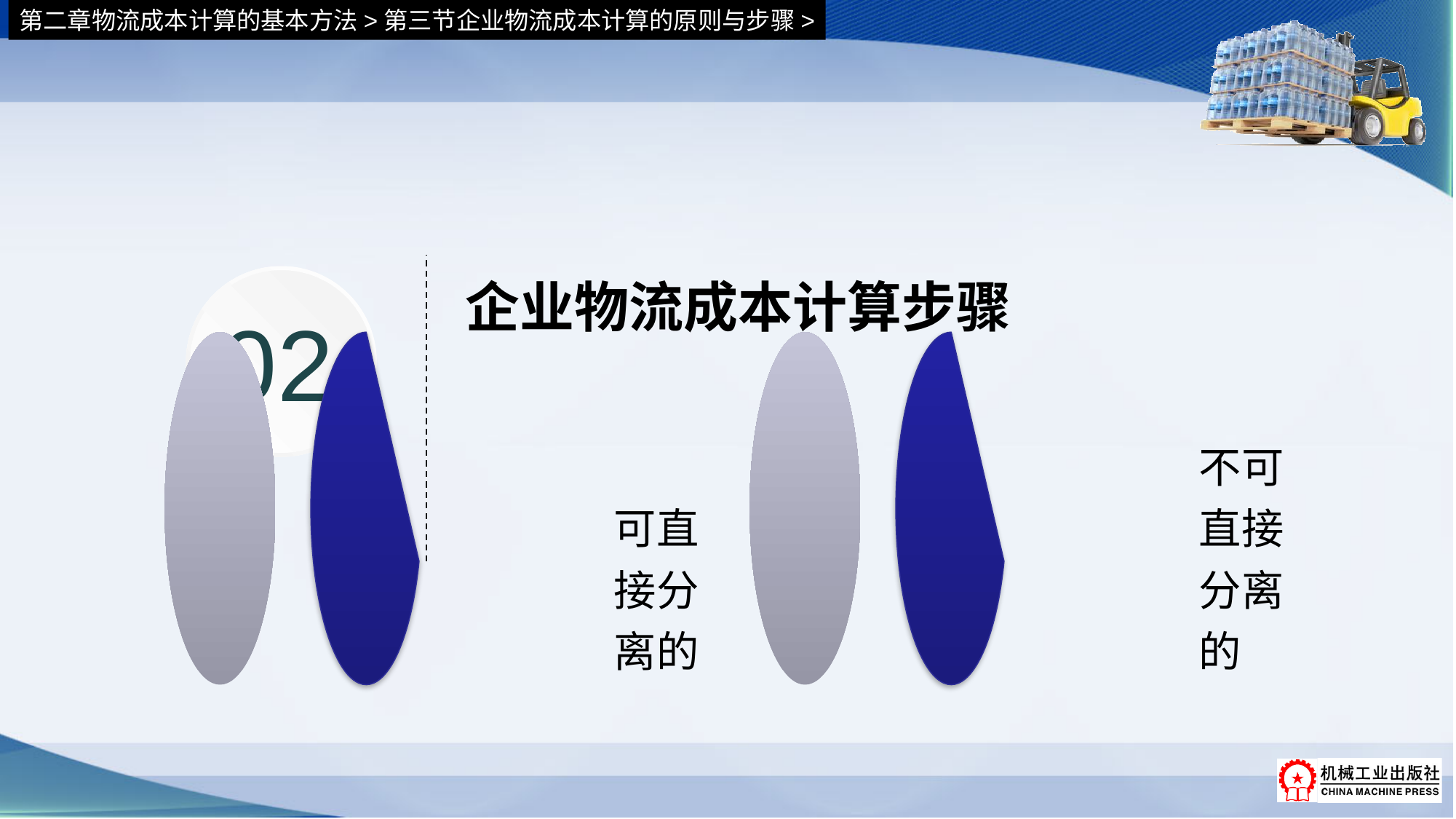

第二章物流成本计算的基本方法>第三节企业物流成本计算的原则与步骤>

02
企业物流成本计算步骤
可直接分离的
不可直接分离的